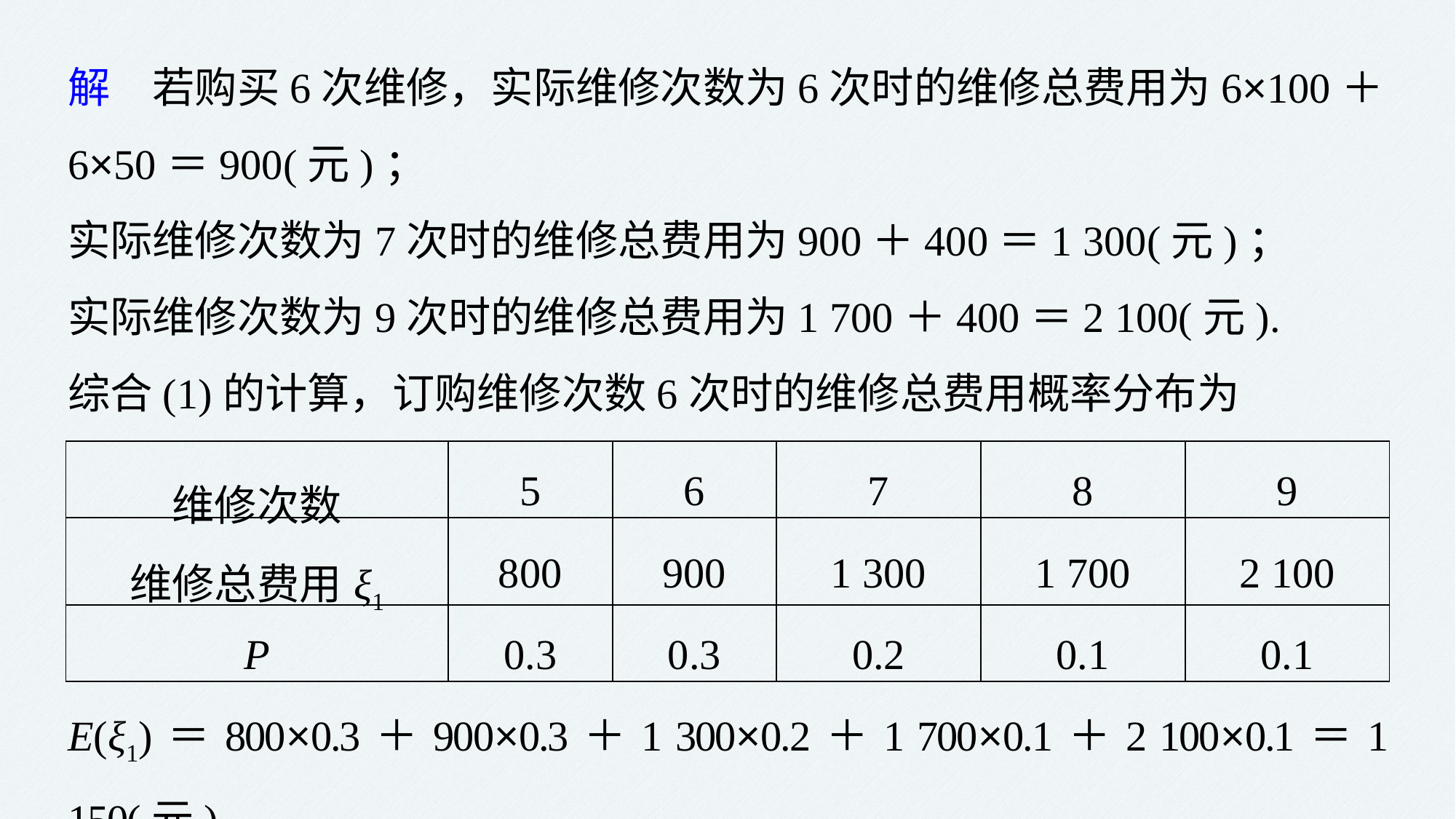

解　若购买6次维修，实际维修次数为6次时的维修总费用为6×100＋6×50＝900(元)；
实际维修次数为7次时的维修总费用为900＋400＝1 300(元)；
实际维修次数为9次时的维修总费用为1 700＋400＝2 100(元).
综合(1)的计算，订购维修次数6次时的维修总费用概率分布为
| 维修次数 | 5 | 6 | 7 | 8 | 9 |
| --- | --- | --- | --- | --- | --- |
| 维修总费用ξ1 | 800 | 900 | 1 300 | 1 700 | 2 100 |
| P | 0.3 | 0.3 | 0.2 | 0.1 | 0.1 |
E(ξ1)＝800×0.3＋900×0.3＋1 300×0.2＋1 700×0.1＋2 100×0.1＝1 150(元).